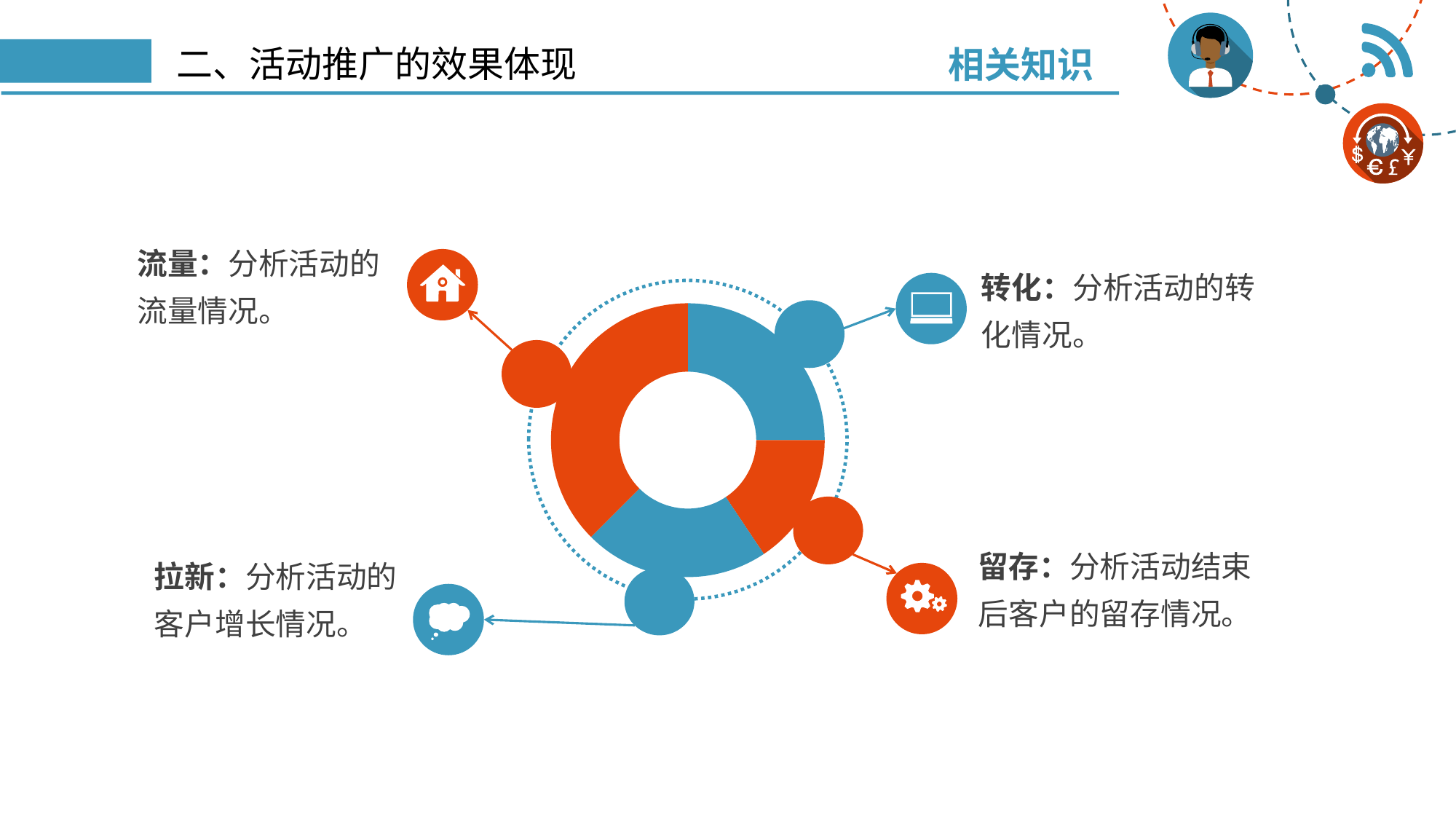

相关知识
# 二、活动推广的效果体现
流量：分析活动的流量情况。

转化：分析活动的转化情况。

### Chart

| Category | Sales |
|---|---|
| 1st Qtr | 8.0 |
| 2nd Qtr | 5.0 |
| 3rd Qtr | 7.0 |
| 4th Qtr | 12.0 |

留存：分析活动结束后客户的留存情况。
拉新：分析活动的客户增长情况。